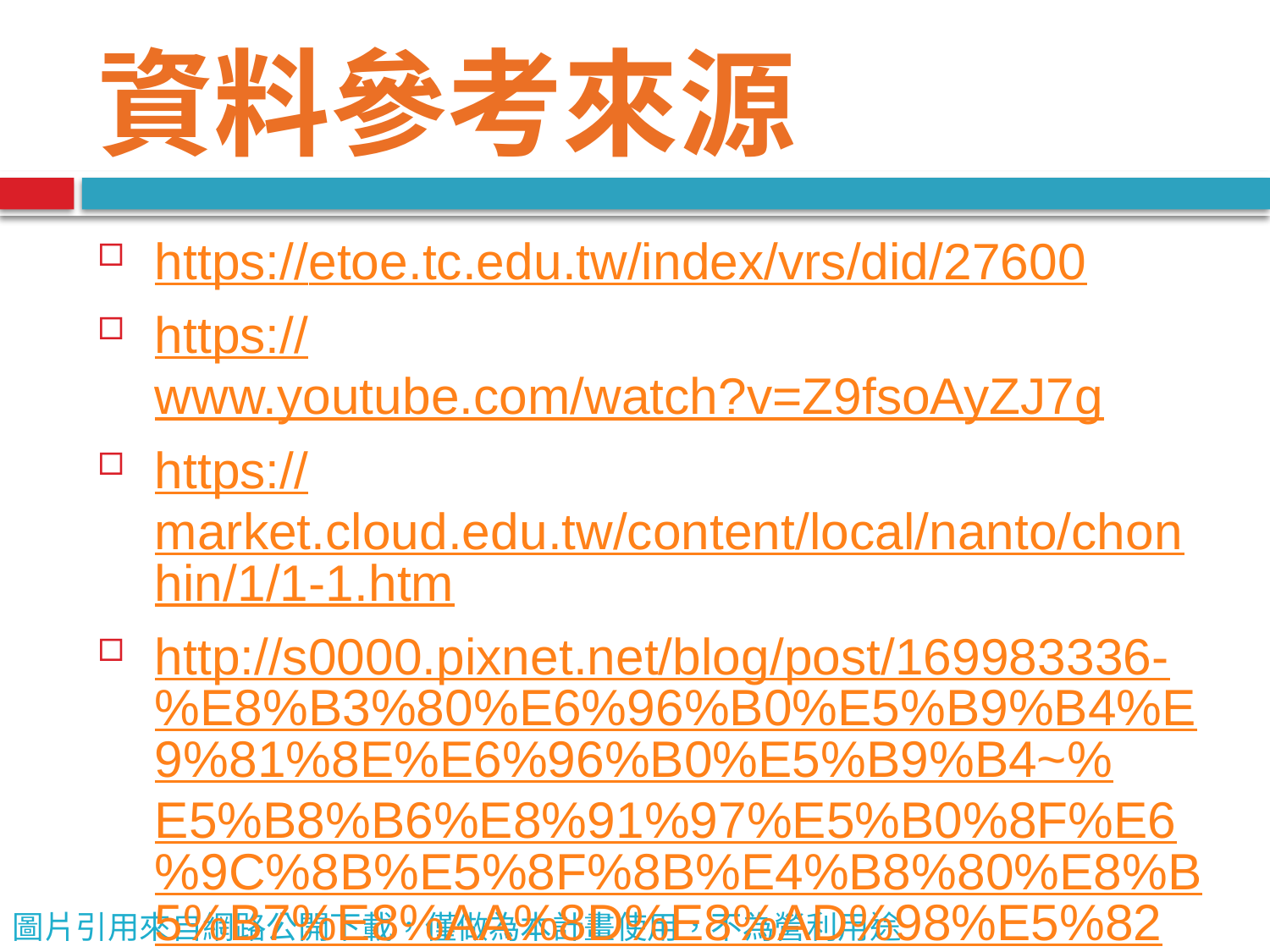

# 資料參考來源
https://etoe.tc.edu.tw/index/vrs/did/27600
https://www.youtube.com/watch?v=Z9fsoAyZJ7g
https://market.cloud.edu.tw/content/local/nanto/chonhin/1/1-1.htm
http://s0000.pixnet.net/blog/post/169983336-%E8%B3%80%E6%96%B0%E5%B9%B4%E9%81%8E%E6%96%B0%E5%B9%B4~%E5%B8%B6%E8%91%97%E5%B0%8F%E6%9C%8B%E5%8F%8B%E4%B8%80%E8%B5%B7%E8%AA%8D%E8%AD%98%E5%82%B3%E7%B5%B1%E5%B9%B4%E7%AF%80
https://engoo.com.tw/blog/Detail/%5B%E5%AF%A6%E7%94%A8%5D-%E6%96%B0%E5%B9%B4%E8%8B%B1%E6%96%87%E5%BD%99%E6%95%B4%E7%AF%87-%E9%81%8E%E5%B9%B4%E9%A3%9F%E7%89%A9%E5%8F%8A%E5%90%89%E7%A5%A5%E8%A9%B1%E5%A4%A7%E5%85%A8%EF%BC%81